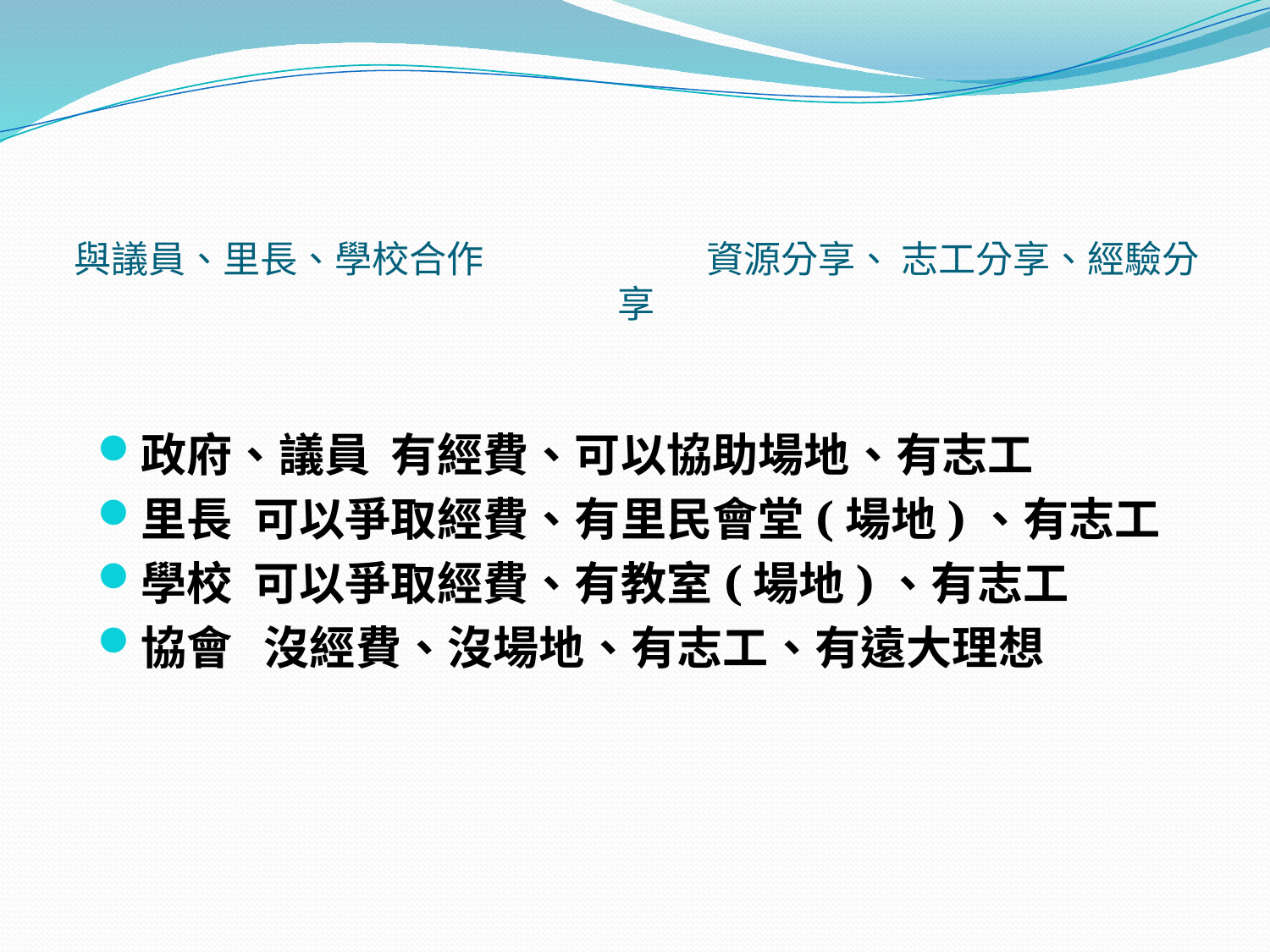

# 與議員、里長、學校合作                           資源分享、 志工分享、經驗分享
政府、議員  有經費、可以協助場地、有志工
里長  可以爭取經費、有里民會堂(場地)、有志工
學校  可以爭取經費、有教室(場地)、有志工
協會   沒經費、沒場地、有志工、有遠大理想